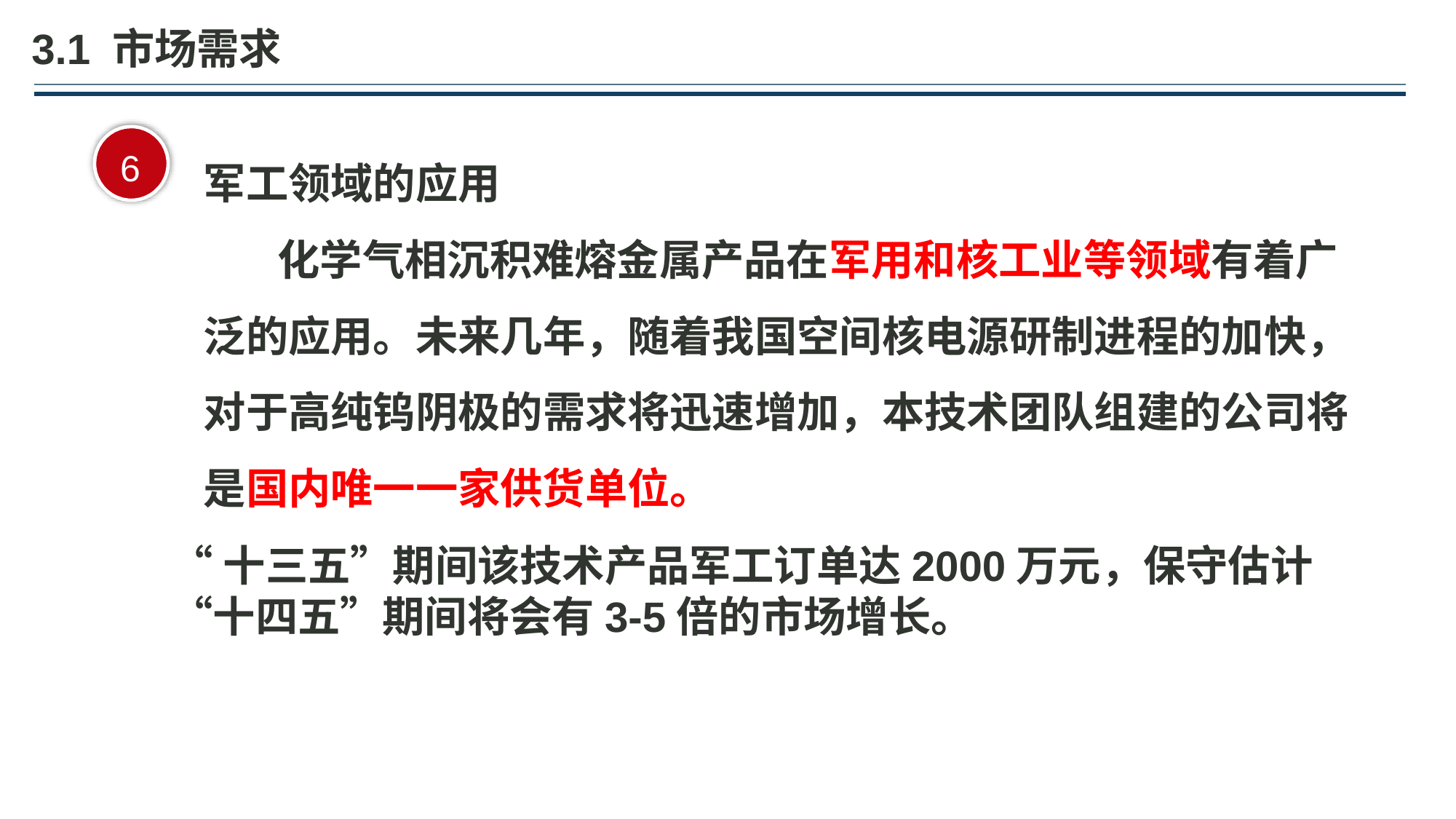

3.1 市场需求

6
军工领域的应用
化学气相沉积难熔金属产品在军用和核工业等领域有着广
泛的应用。未来几年，随着我国空间核电源研制进程的加快，
对于高纯钨阴极的需求将迅速增加，本技术团队组建的公司将
是国内唯一一家供货单位。
20%
“十三五”期间该技术产品军工订单达2000万元，保守估计“十四五”期间将会有3-5倍的市场增长。